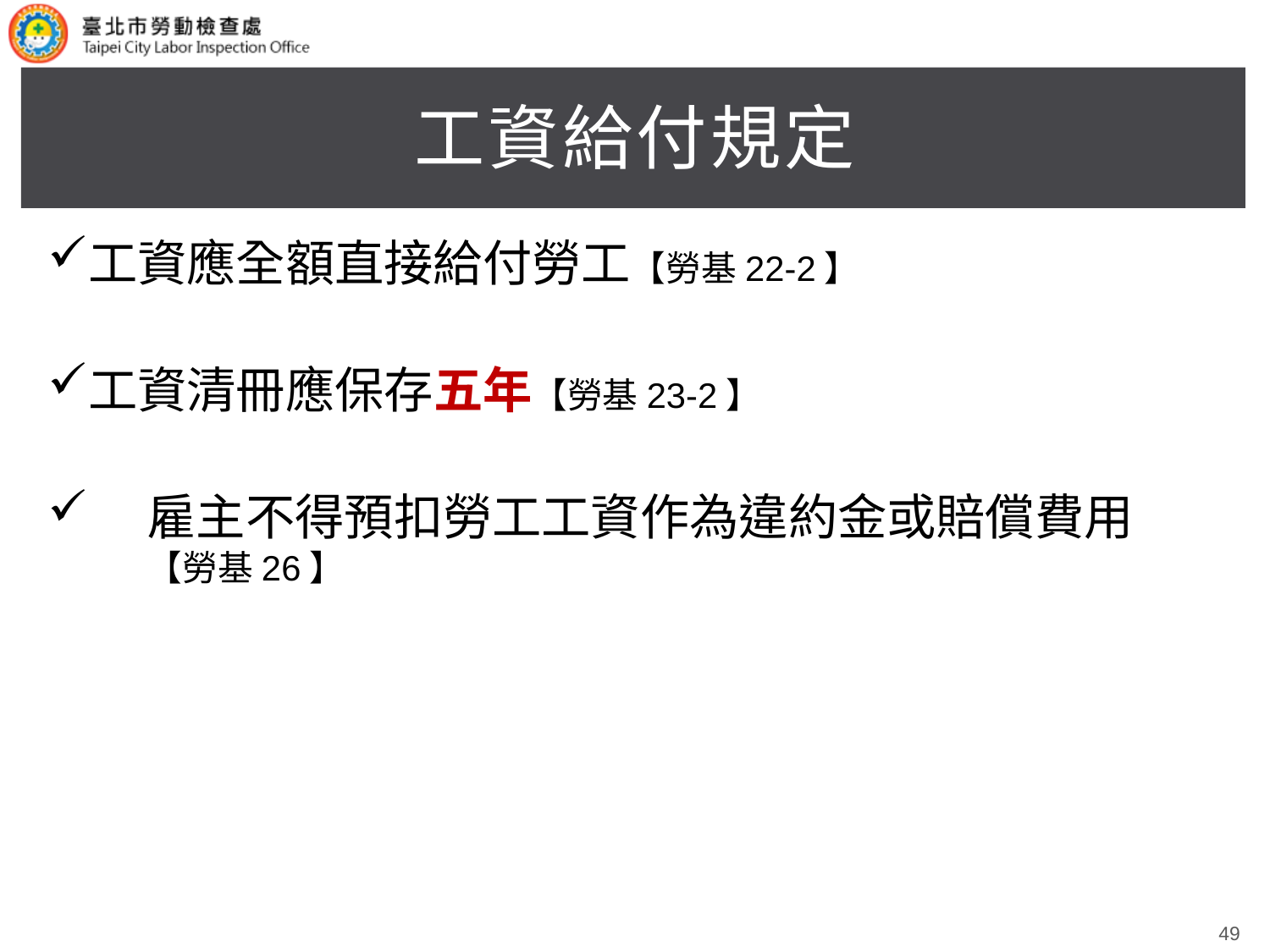

# 工資給付規定
工資應全額直接給付勞工【勞基22-2】

工資清冊應保存五年【勞基23-2】

雇主不得預扣勞工工資作為違約金或賠償費用
【勞基26】

49